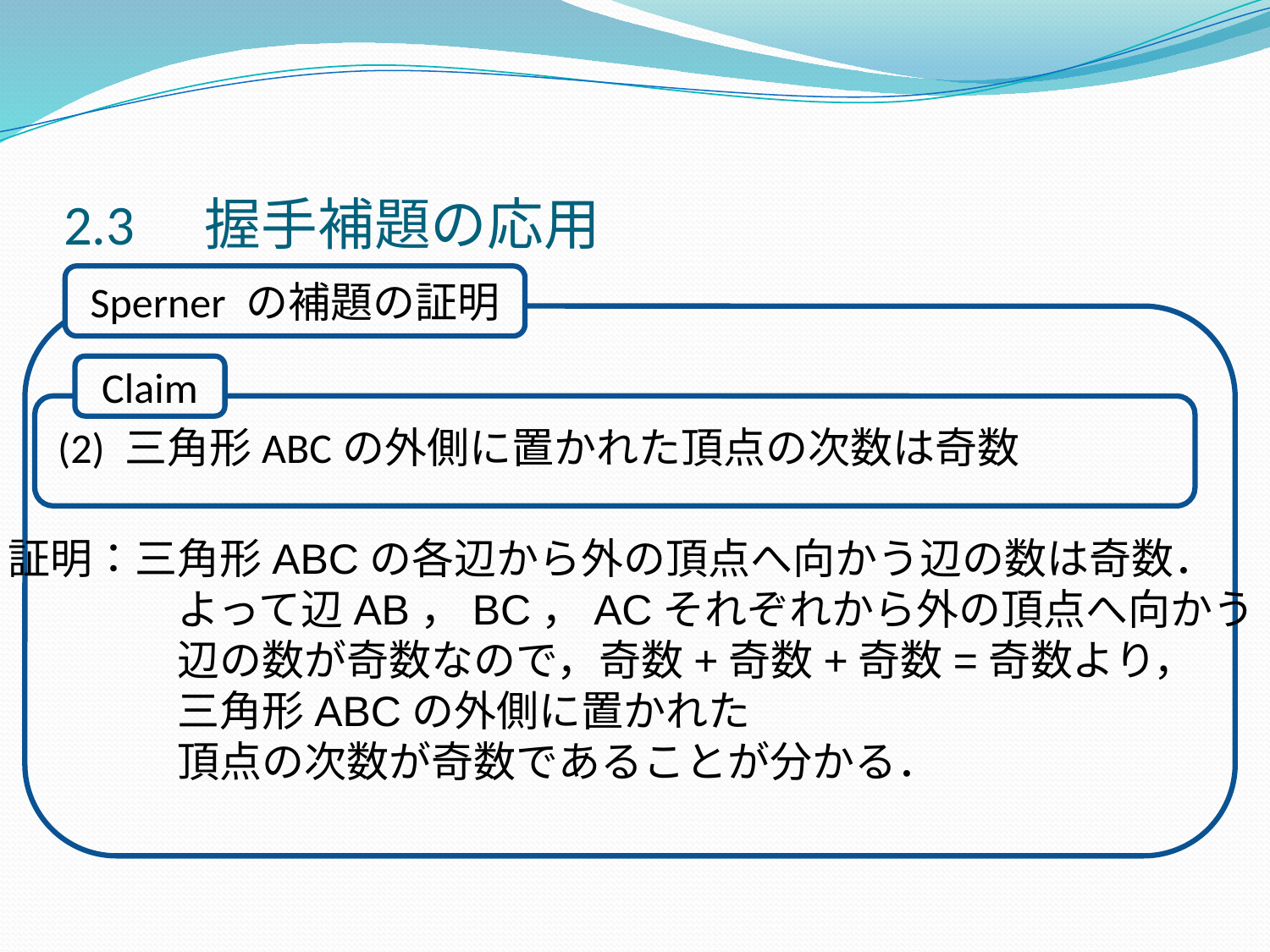

# 2.3　握手補題の応用
Sperner の補題の証明

(2) 三角形ABCの外側に置かれた頂点の次数は奇数

Claim

証明：三角形ABCの各辺から外の頂点へ向かう辺の数は奇数．
　　　　よって辺AB，BC，ACそれぞれから外の頂点へ向かう
　　　　辺の数が奇数なので，奇数+奇数+奇数=奇数より，
　　　　三角形ABCの外側に置かれた
　　　　頂点の次数が奇数であることが分かる．